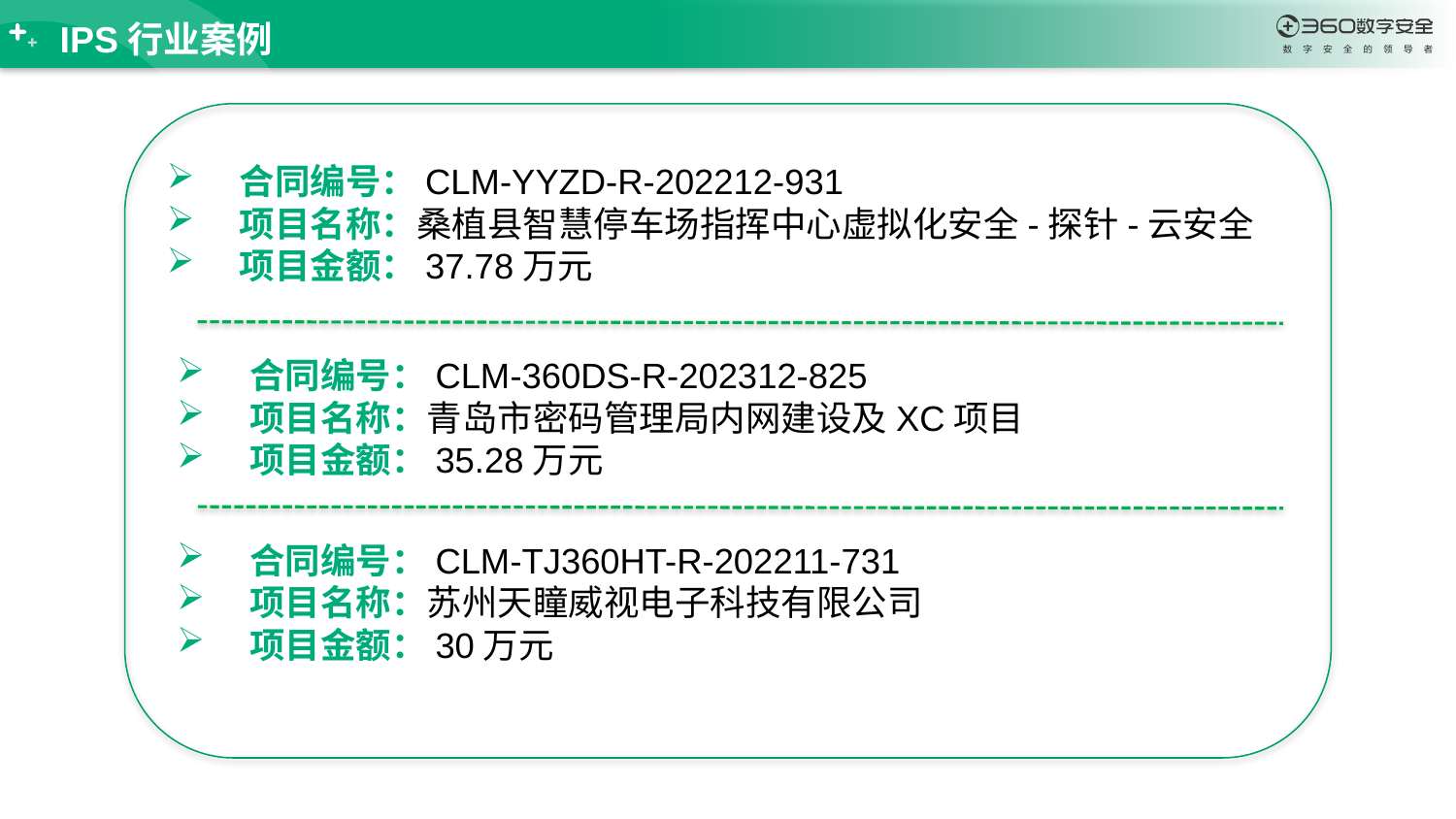

IPS行业案例

合同编号：CLM-YYZD-R-202212-931
项目名称：桑植县智慧停车场指挥中心虚拟化安全-探针-云安全
项目金额：37.78万元
合同编号：CLM-360DS-R-202312-825
项目名称：青岛市密码管理局内网建设及XC项目
项目金额：35.28万元
合同编号：CLM-TJ360HT-R-202211-731
项目名称：苏州天瞳威视电子科技有限公司
项目金额：30万元